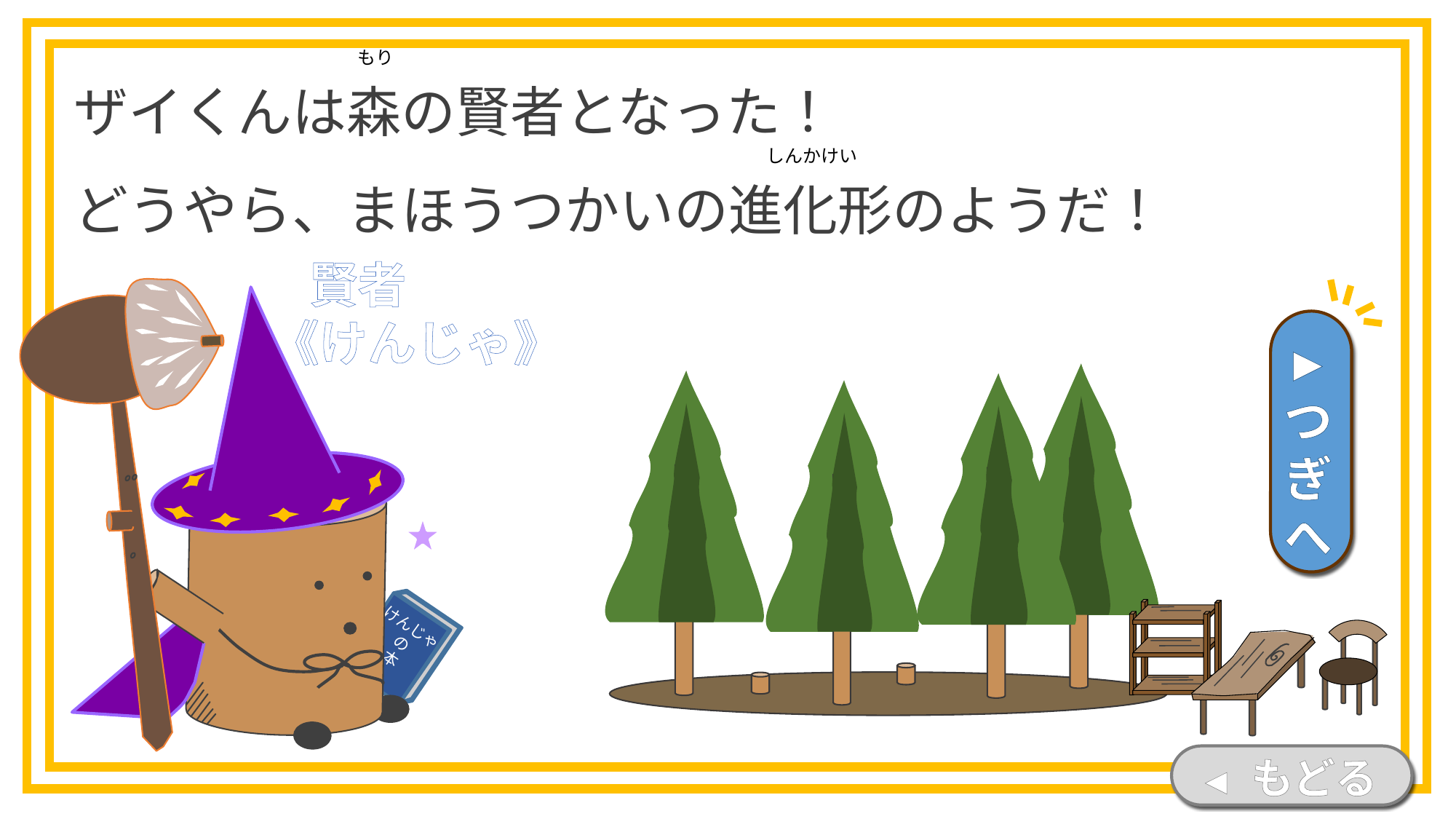

ザイくんは森の賢者となった！
どうやら、まほうつかいの進化形のようだ！

もり

しんかけい
  賢者
《けんじゃ》

►つぎへ

けんじゃ
の
本

◄ もどる